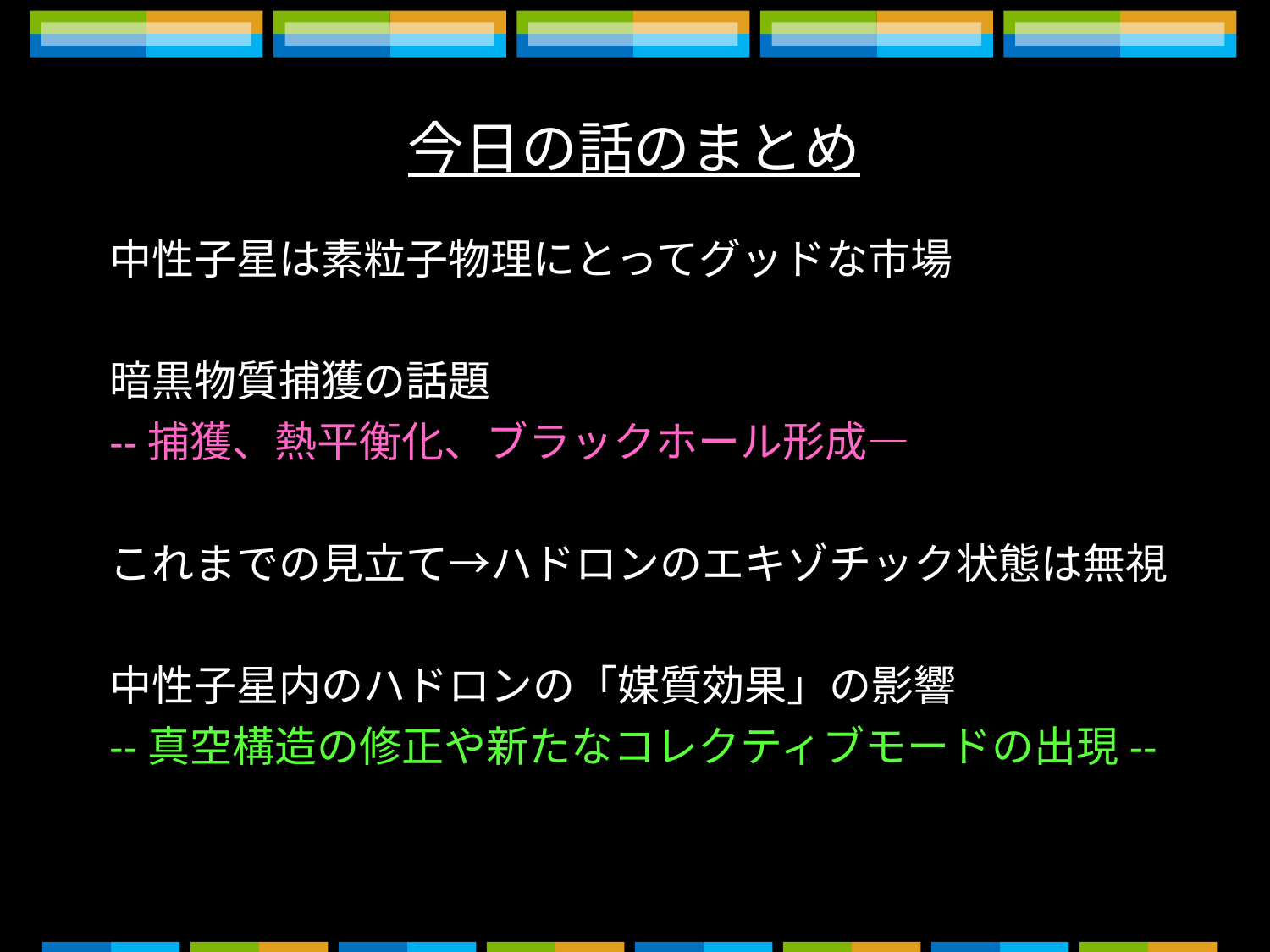

今日の話のまとめ
中性子星は素粒子物理にとってグッドな市場

暗黒物質捕獲の話題
--捕獲、熱平衡化、ブラックホール形成—

これまでの見立て→ハドロンのエキゾチック状態は無視

中性子星内のハドロンの「媒質効果」の影響
--真空構造の修正や新たなコレクティブモードの出現--